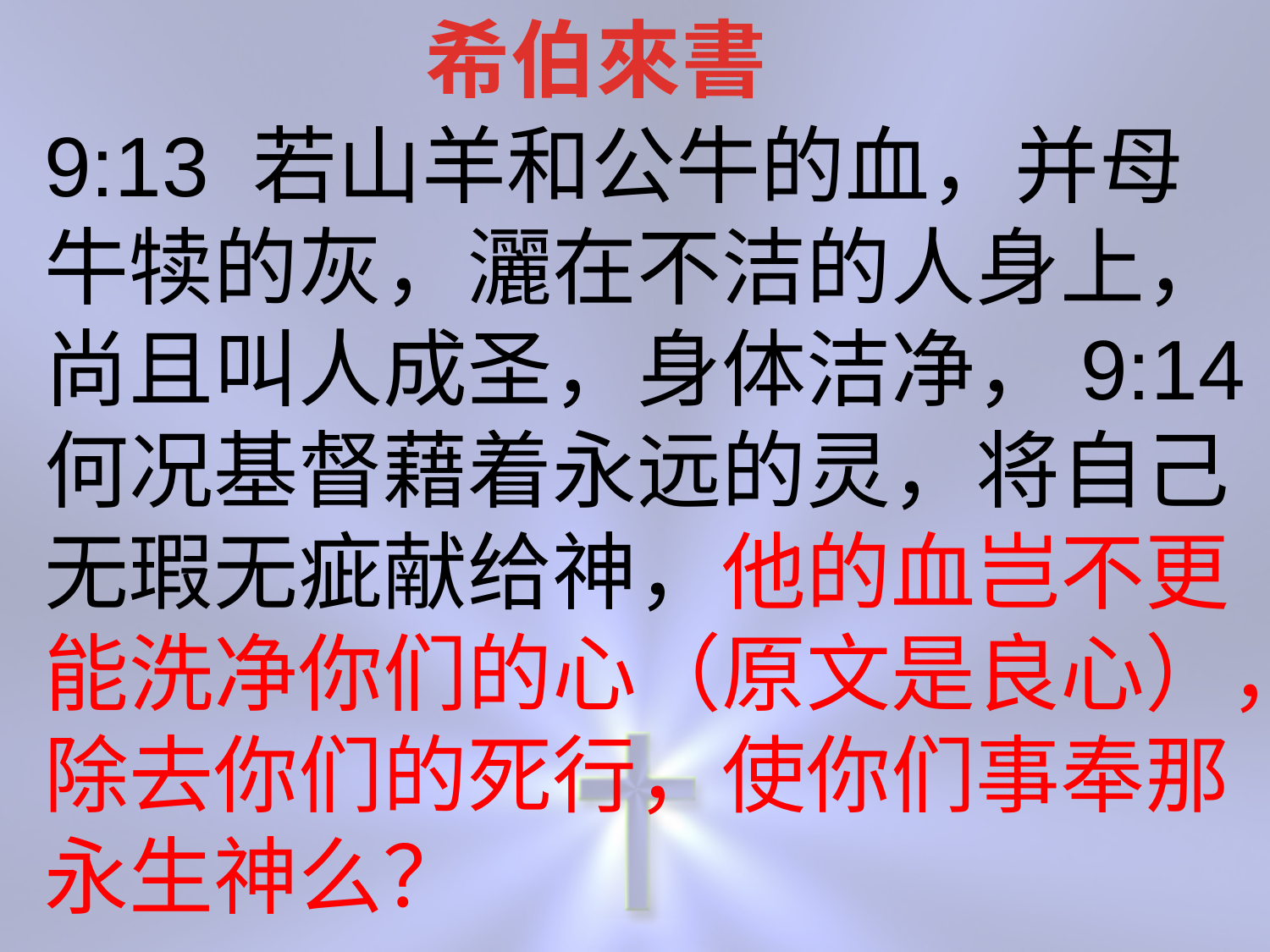

希伯來書
9:13 若山羊和公牛的血，并母牛犊的灰，灑在不洁的人身上，尚且叫人成圣，身体洁净，9:14 何况基督藉着永远的灵，将自己无瑕无疵献给神，他的血岂不更能洗净你们的心（原文是良心），除去你们的死行，使你们事奉那永生神么？